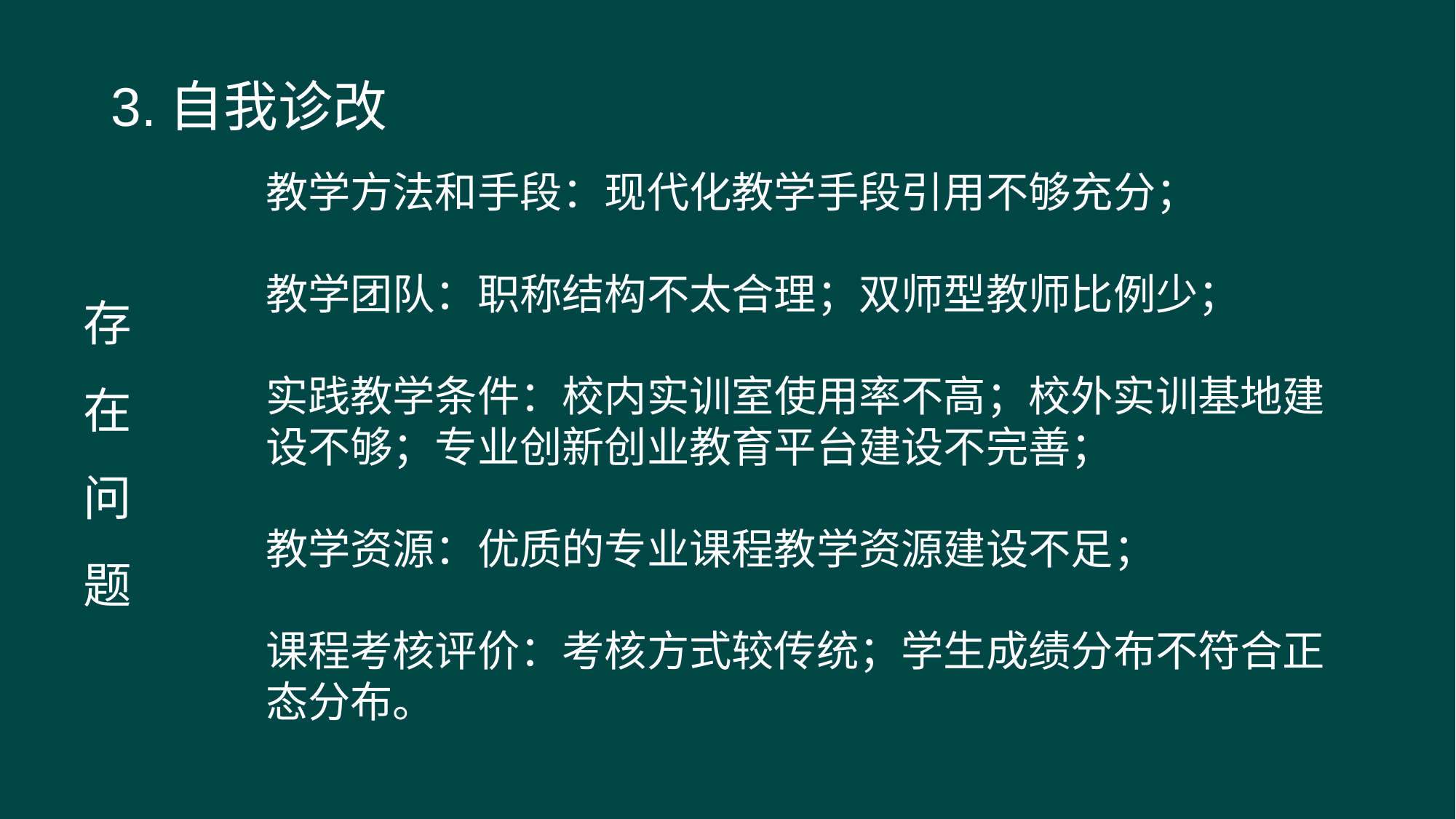

3.自我诊改
教学方法和手段：现代化教学手段引用不够充分；

教学团队：职称结构不太合理；双师型教师比例少；

实践教学条件：校内实训室使用率不高；校外实训基地建设不够；专业创新创业教育平台建设不完善；

教学资源：优质的专业课程教学资源建设不足；

课程考核评价：考核方式较传统；学生成绩分布不符合正态分布。
存
在
问
题